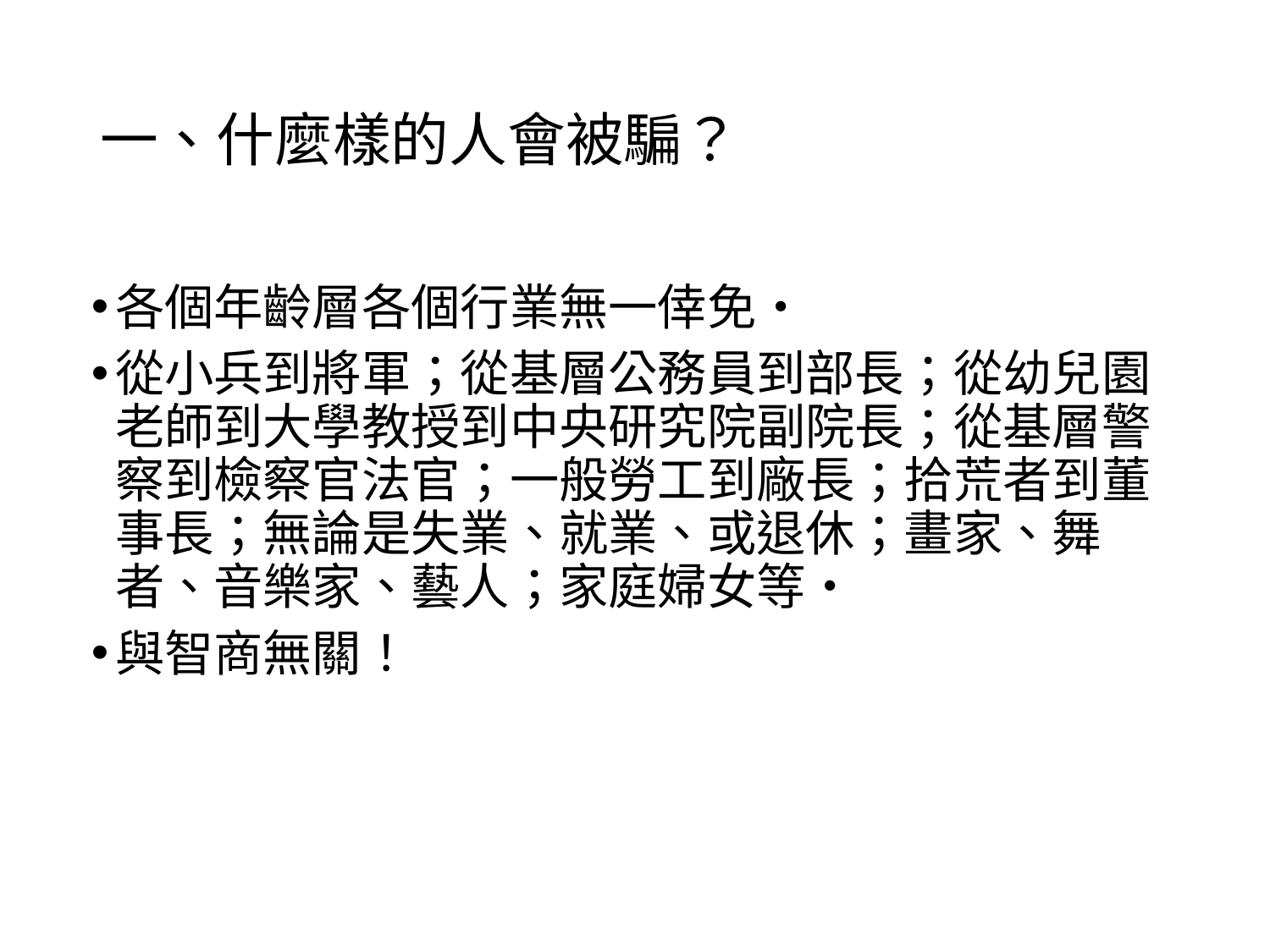

# 一、什麼樣的人會被騙？
各個年齡層各個行業無一倖免‧
從小兵到將軍；從基層公務員到部長；從幼兒園老師到大學教授到中央研究院副院長；從基層警察到檢察官法官；一般勞工到廠長；拾荒者到董事長；無論是失業、就業、或退休；畫家、舞者、音樂家、藝人；家庭婦女等‧
與智商無關！